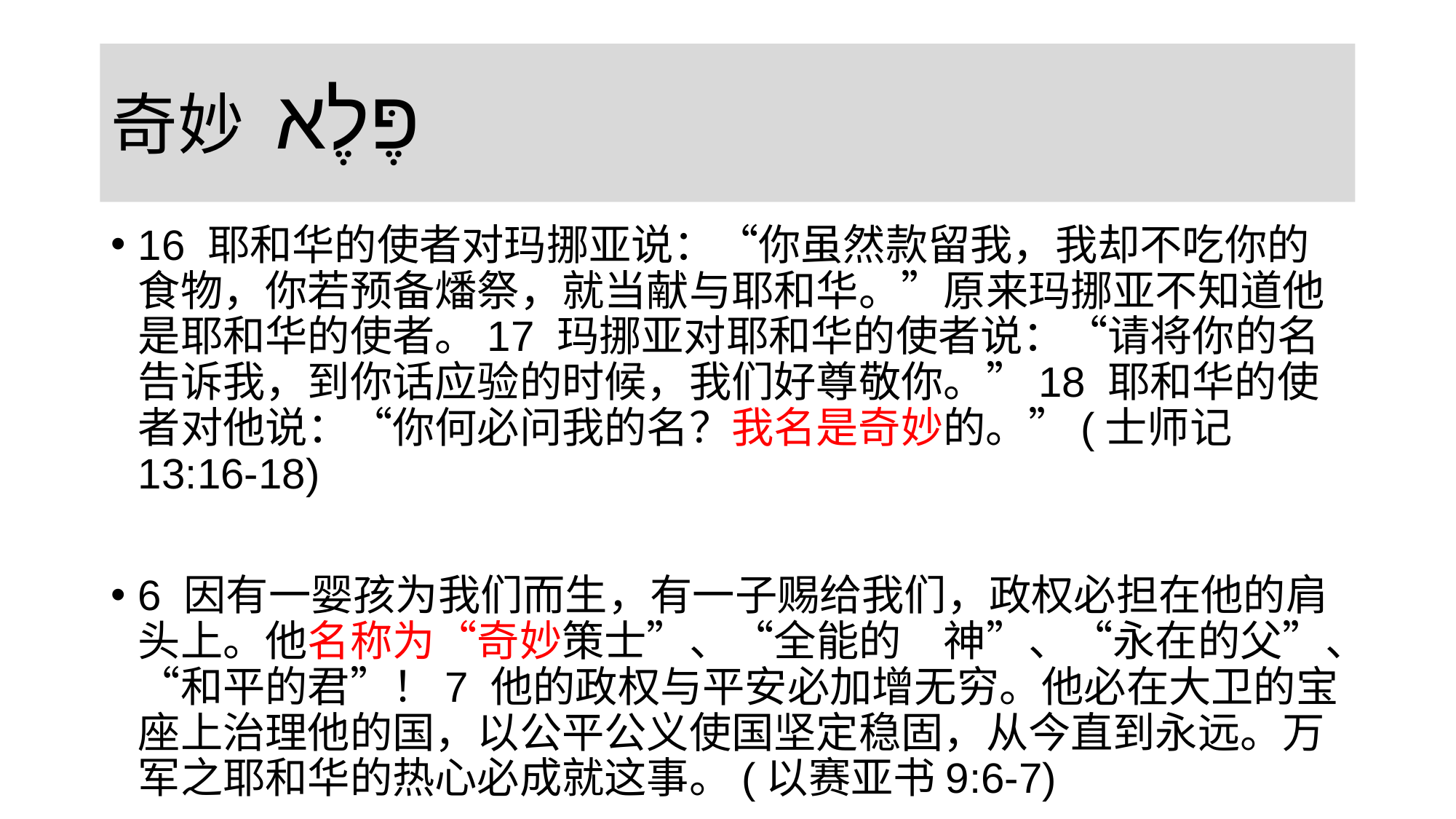

# 奇妙 פֶּלֶא
16 耶和华的使者对玛挪亚说：“你虽然款留我，我却不吃你的食物，你若预备燔祭，就当献与耶和华。”原来玛挪亚不知道他是耶和华的使者。17 玛挪亚对耶和华的使者说：“请将你的名告诉我，到你话应验的时候，我们好尊敬你。”18 耶和华的使者对他说：“你何必问我的名？我名是奇妙的。”(士师记13:16-18)

6 因有一婴孩为我们而生，有一子赐给我们，政权必担在他的肩头上。他名称为“奇妙策士”、“全能的　神”、“永在的父”、“和平的君”！7 他的政权与平安必加增无穷。他必在大卫的宝座上治理他的国，以公平公义使国坚定稳固，从今直到永远。万军之耶和华的热心必成就这事。(以赛亚书9:6-7)